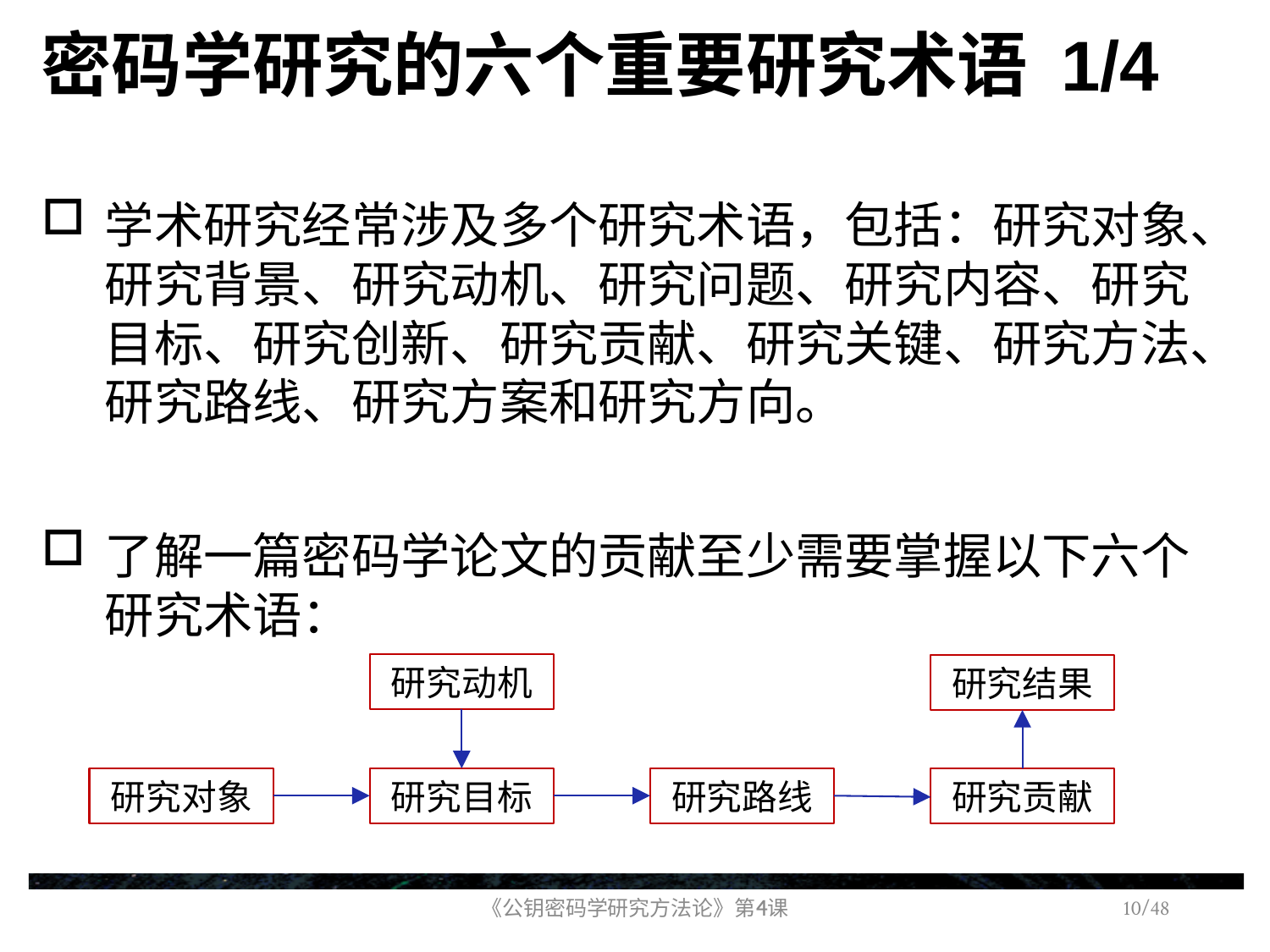

# 密码学研究的六个重要研究术语 1/4
学术研究经常涉及多个研究术语，包括：研究对象、研究背景、研究动机、研究问题、研究内容、研究目标、研究创新、研究贡献、研究关键、研究方法、研究路线、研究方案和研究方向。

了解一篇密码学论文的贡献至少需要掌握以下六个研究术语：

研究动机
研究结果
研究对象
研究目标
研究路线
研究贡献
《公钥密码学研究方法论》第4课
10/48